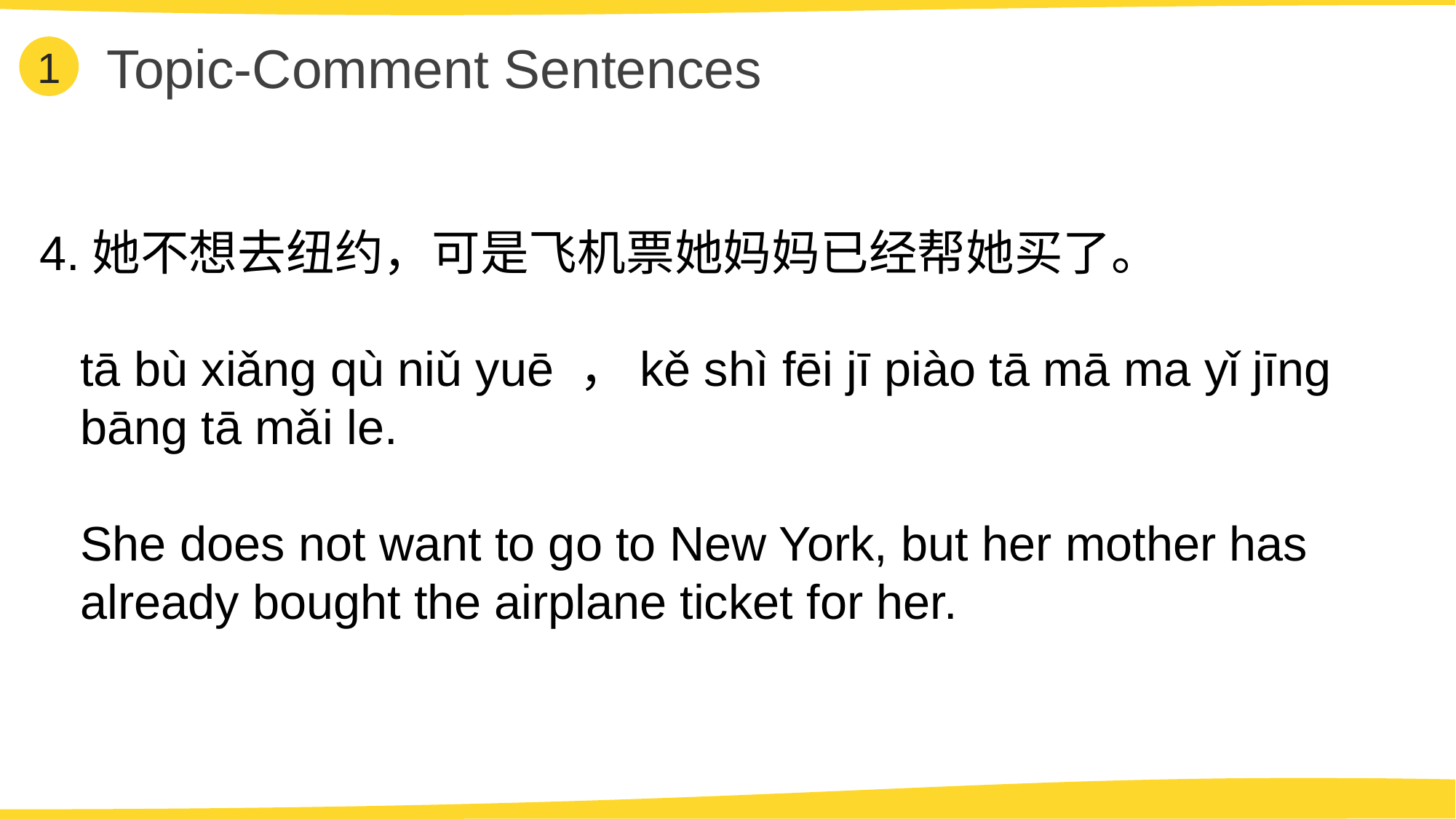

Topic-Comment Sentences
1
4.她不想去纽约，可是飞机票她妈妈已经帮她买了。

   tā bù xiǎng qù niǔ yuē ，kě shì fēi jī piào tā mā ma yǐ jīng
   bāng tā mǎi le.

   She does not want to go to New York, but her mother has
   already bought the airplane ticket for her.